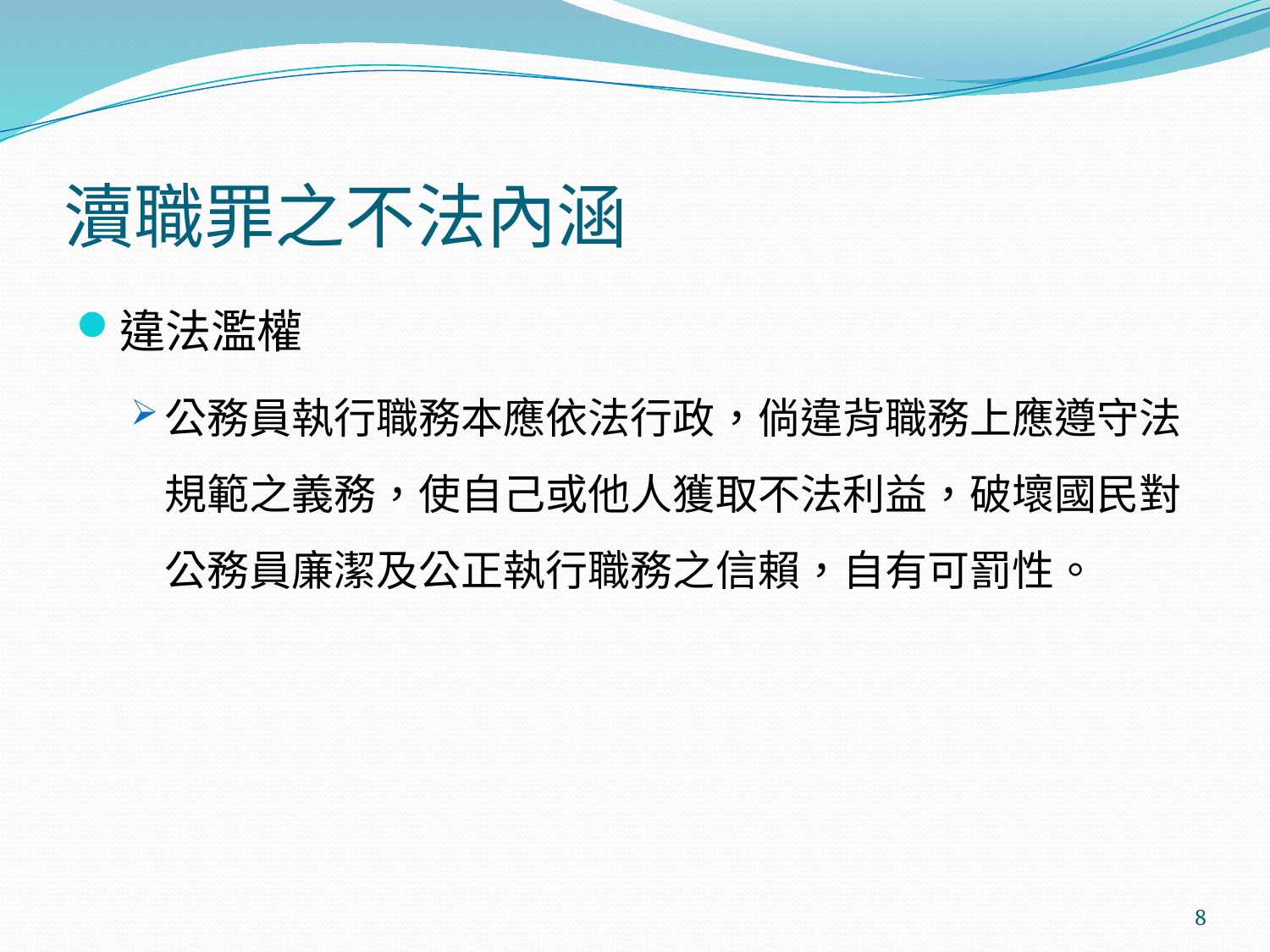

# 瀆職罪之不法內涵
違法濫權
公務員執行職務本應依法行政，倘違背職務上應遵守法規範之義務，使自己或他人獲取不法利益，破壞國民對公務員廉潔及公正執行職務之信賴，自有可罰性。

8